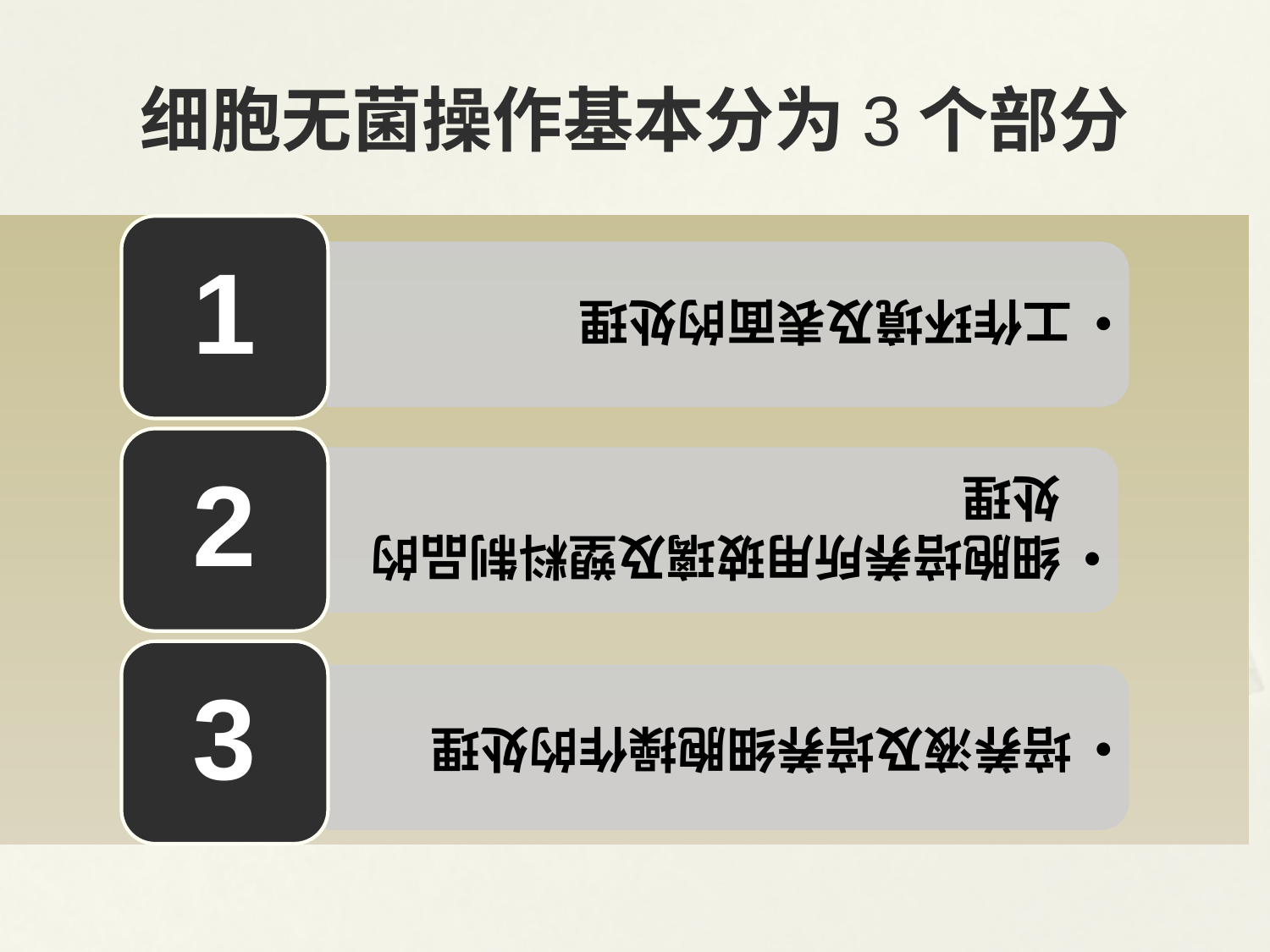

# 细胞无菌操作基本分为3个部分
工作环境及表面的处理
1
细胞培养所用玻璃及塑料制品的处理
2
培养液及培养细胞操作的处理
3